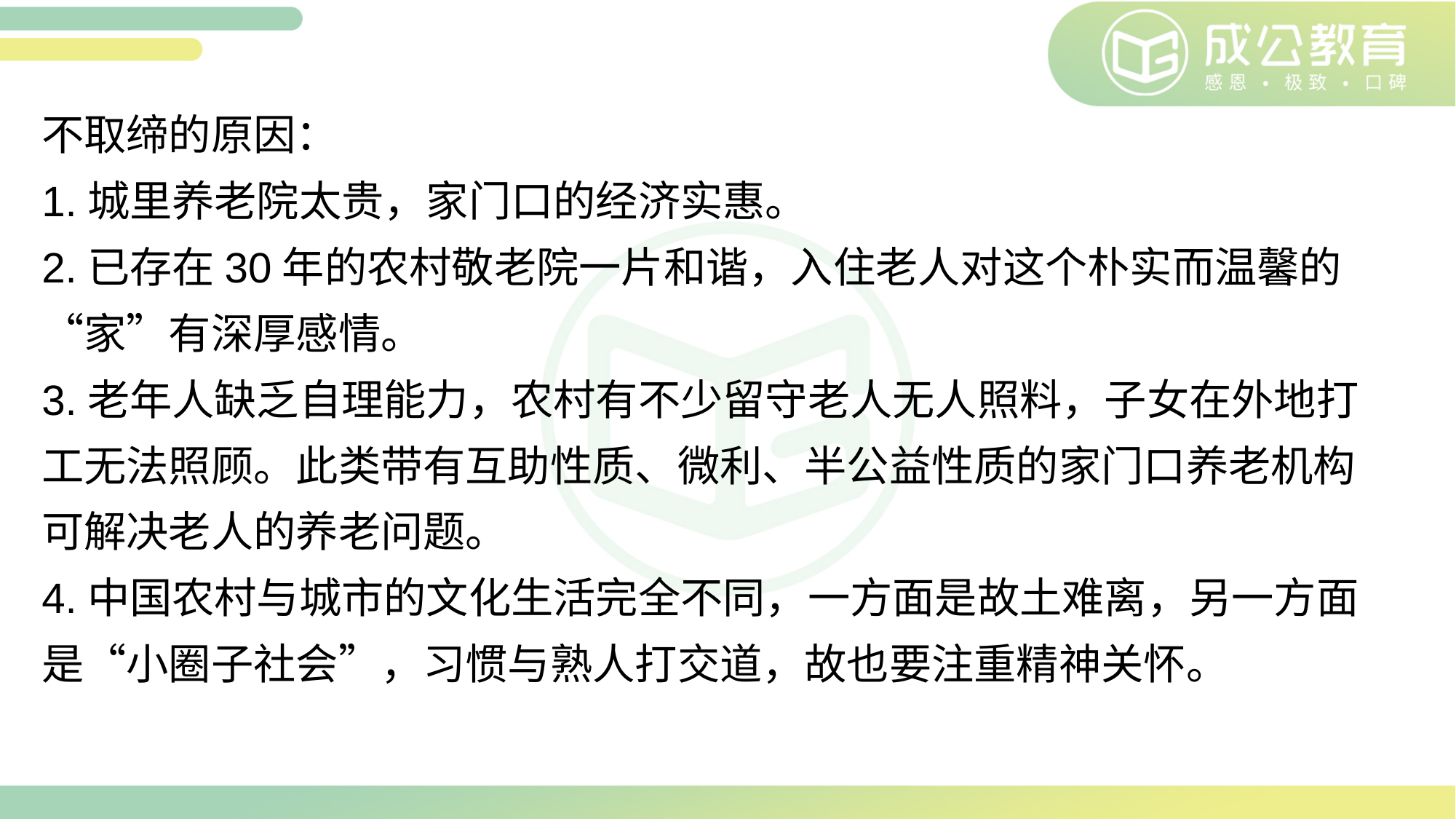

不取缔的原因：
1.城里养老院太贵，家门口的经济实惠。
2.已存在30年的农村敬老院一片和谐，入住老人对这个朴实而温馨的“家”有深厚感情。
3.老年人缺乏自理能力，农村有不少留守老人无人照料，子女在外地打工无法照顾。此类带有互助性质、微利、半公益性质的家门口养老机构可解决老人的养老问题。
4.中国农村与城市的文化生活完全不同，一方面是故土难离，另一方面是“小圈子社会”，习惯与熟人打交道，故也要注重精神关怀。